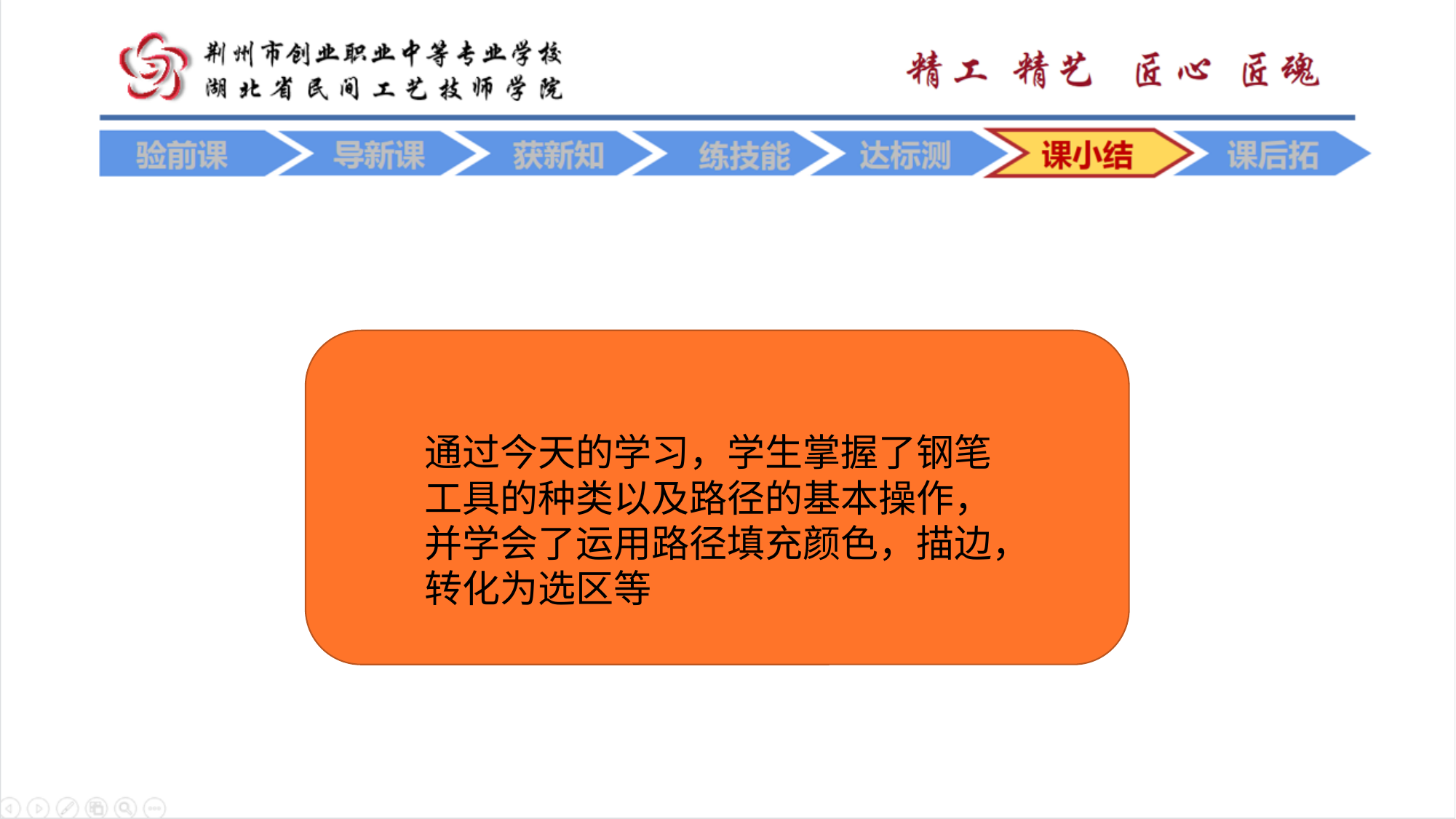

通过今天的学习，学生掌握了钢笔工具的种类以及路径的基本操作，并学会了运用路径填充颜色，描边，转化为选区等